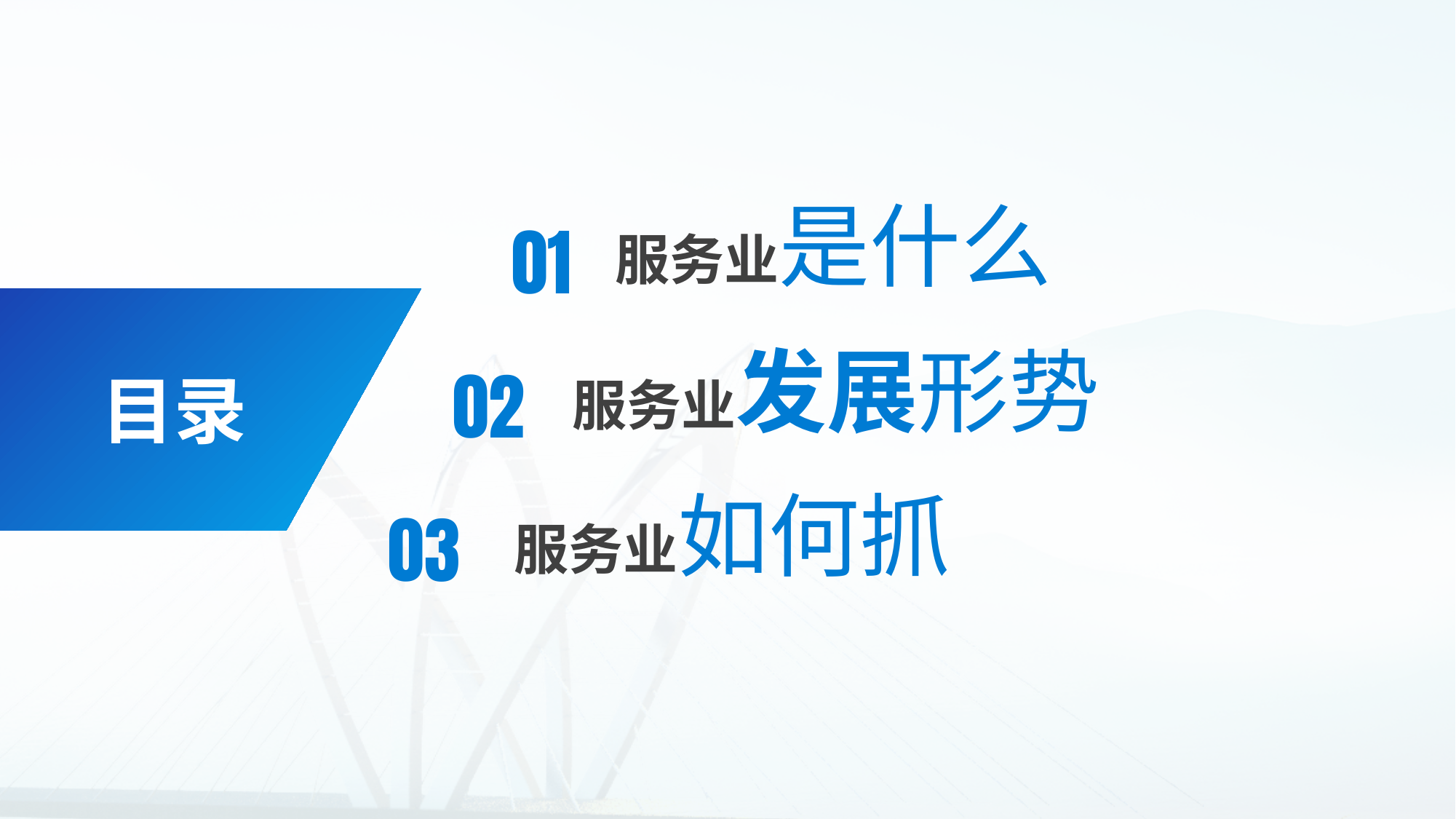

服务业是什么
01

服务业发展形势
02
目录
服务业如何抓
03